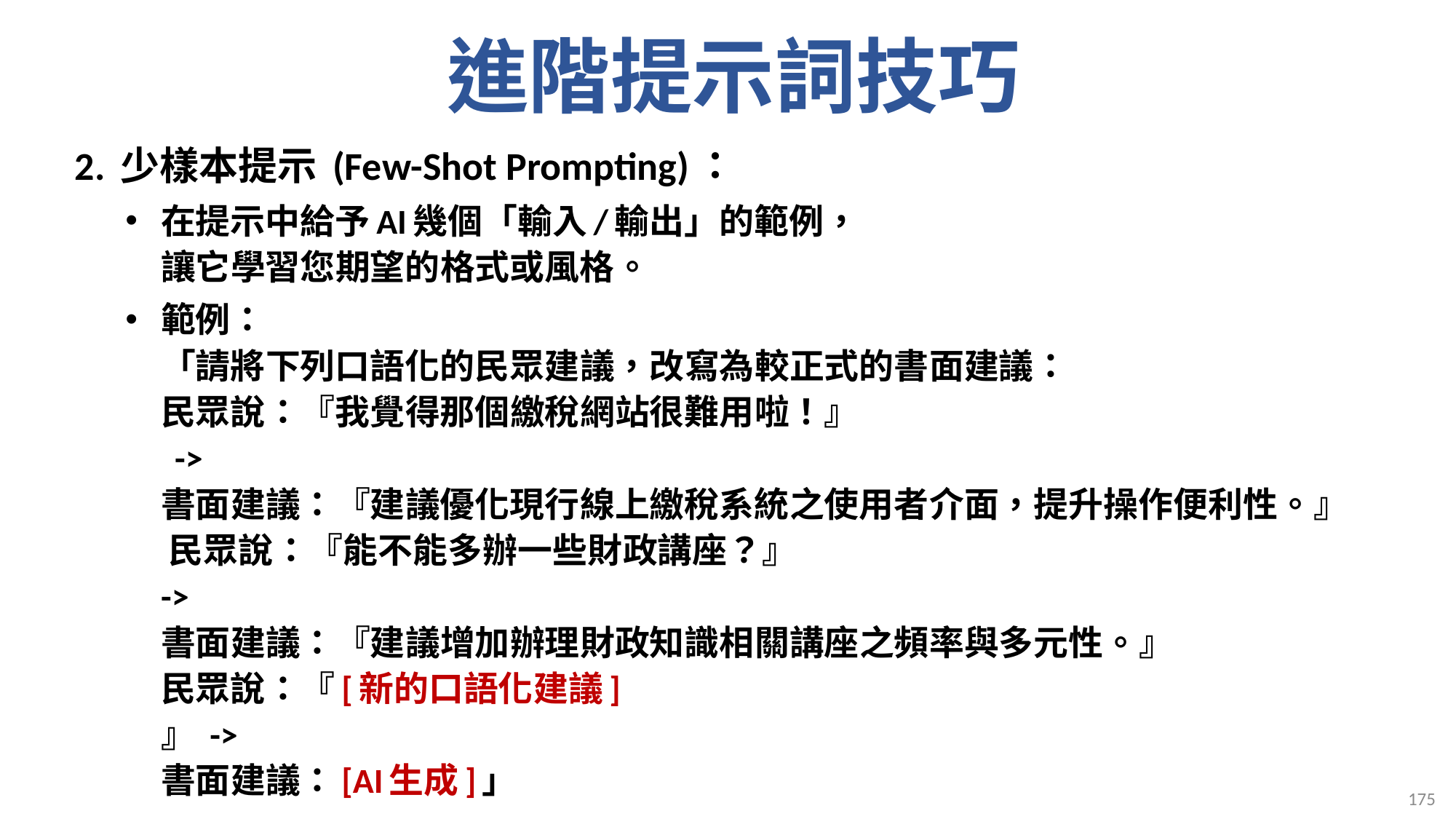

# 進階提示詞技巧
2. 少樣本提示 (Few-Shot Prompting)：
在提示中給予AI幾個「輸入/輸出」的範例，
讓它學習您期望的格式或風格。
範例：
「請將下列口語化的民眾建議，改寫為較正式的書面建議：
民眾說：『我覺得那個繳稅網站很難用啦！』
 ->
書面建議：『建議優化現行線上繳稅系統之使用者介面，提升操作便利性。』
 民眾說：『能不能多辦一些財政講座？』
->
書面建議：『建議增加辦理財政知識相關講座之頻率與多元性。』
民眾說：『[新的口語化建議]
』 ->
書面建議：[AI生成]」
175